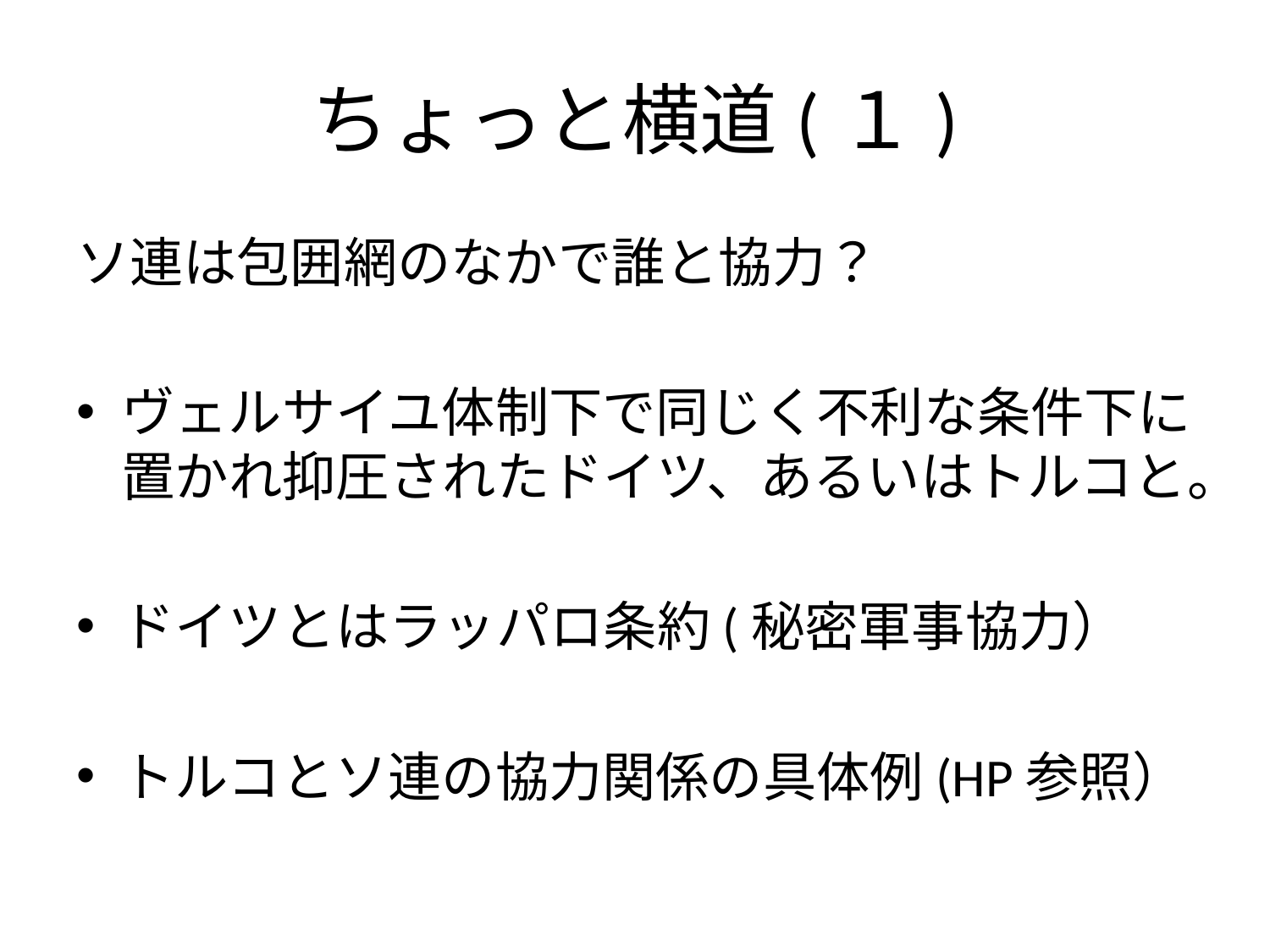

# ちょっと横道(１)
ソ連は包囲網のなかで誰と協力？

ヴェルサイユ体制下で同じく不利な条件下に置かれ抑圧されたドイツ、あるいはトルコと。

ドイツとはラッパロ条約(秘密軍事協力）

トルコとソ連の協力関係の具体例(HP参照）